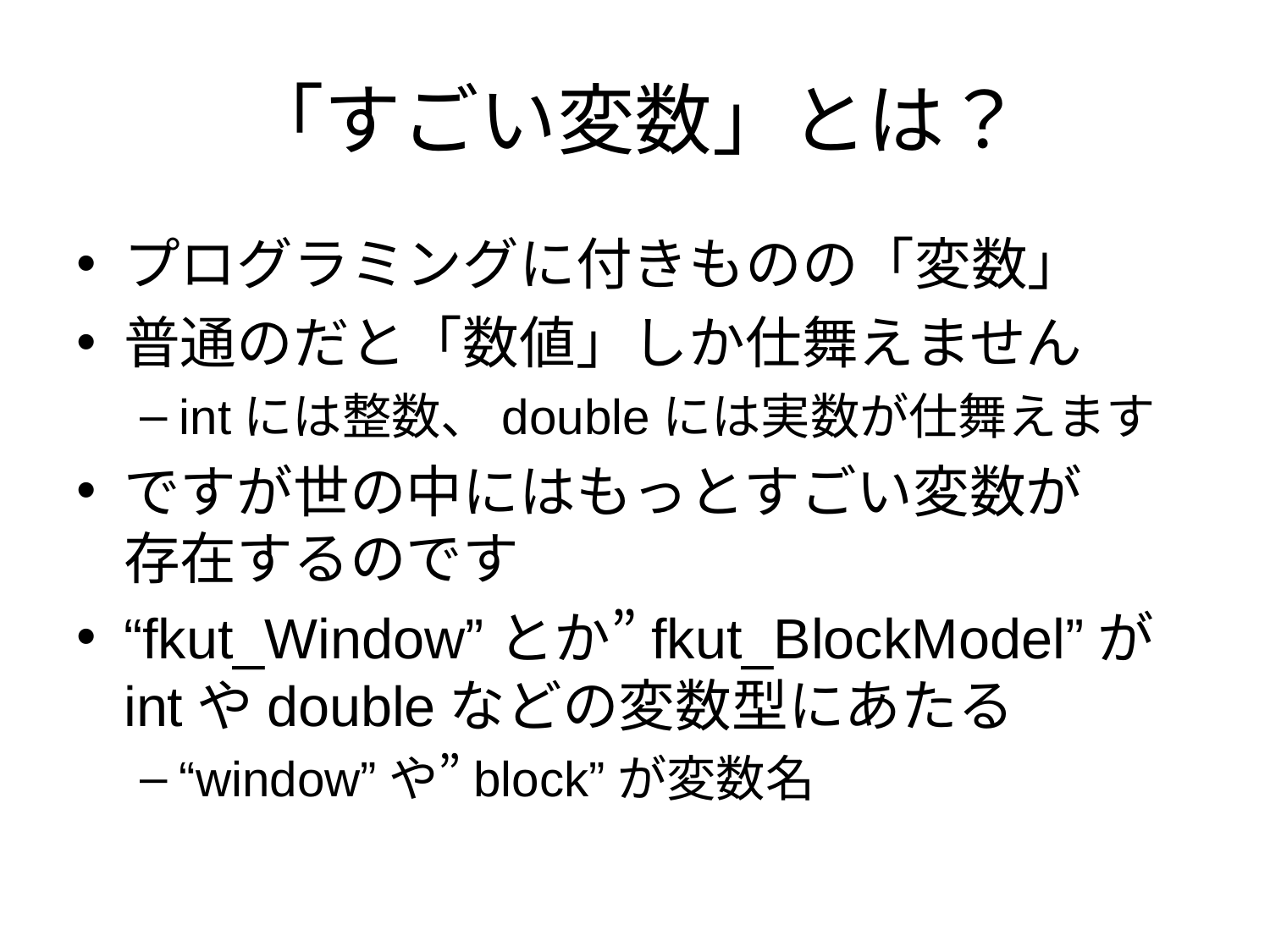

# 「すごい変数」とは？
プログラミングに付きものの「変数」
普通のだと「数値」しか仕舞えません
intには整数、doubleには実数が仕舞えます
ですが世の中にはもっとすごい変数が
存在するのです
“fkut_Window”とか”fkut_BlockModel”がintやdoubleなどの変数型にあたる
“window”や”block”が変数名